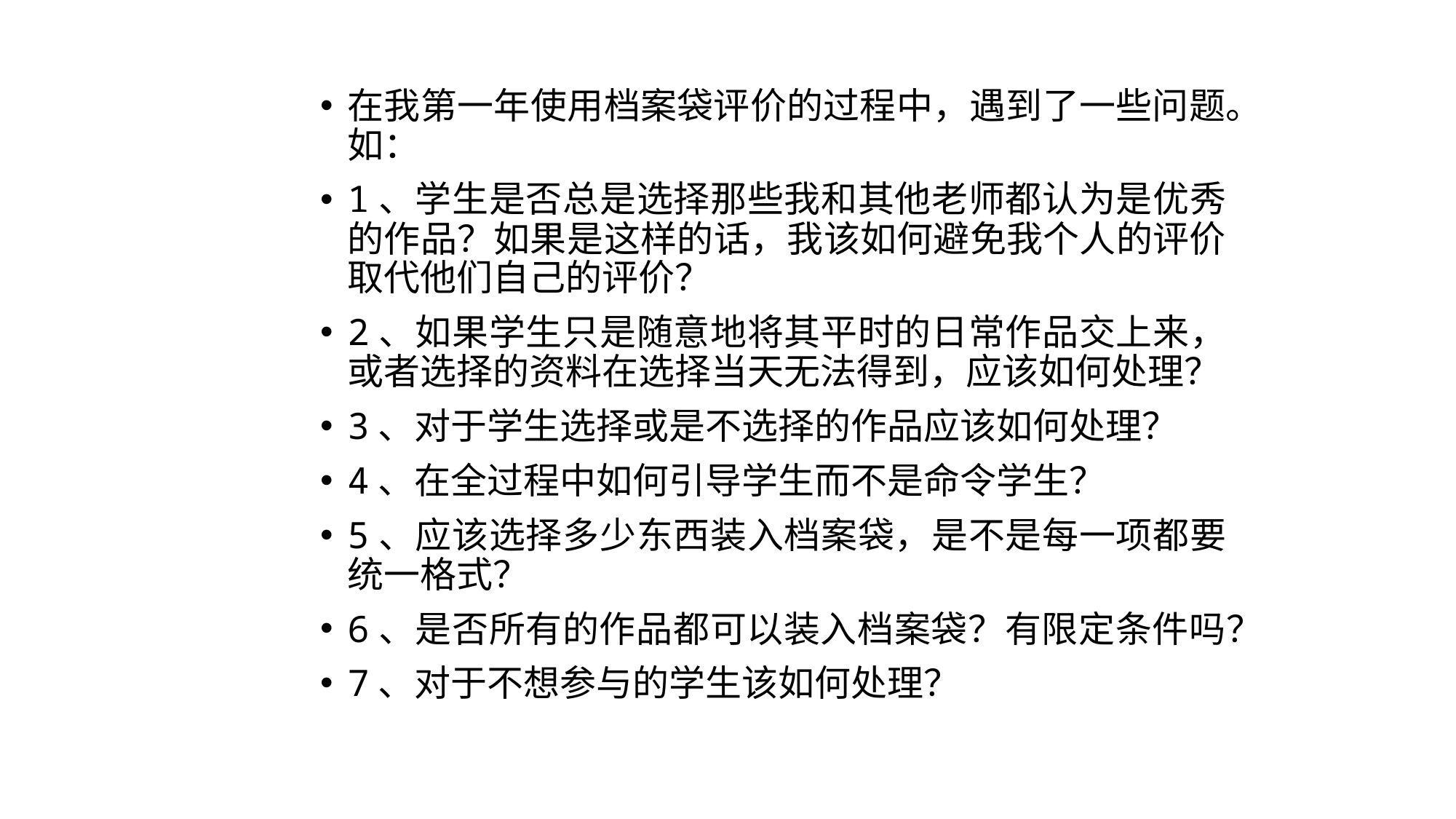

在我第一年使用档案袋评价的过程中，遇到了一些问题。如：
1、学生是否总是选择那些我和其他老师都认为是优秀的作品？如果是这样的话，我该如何避免我个人的评价取代他们自己的评价？
2、如果学生只是随意地将其平时的日常作品交上来，或者选择的资料在选择当天无法得到，应该如何处理？
3、对于学生选择或是不选择的作品应该如何处理？
4、在全过程中如何引导学生而不是命令学生？
5、应该选择多少东西装入档案袋，是不是每一项都要统一格式？
6、是否所有的作品都可以装入档案袋？有限定条件吗？
7、对于不想参与的学生该如何处理？